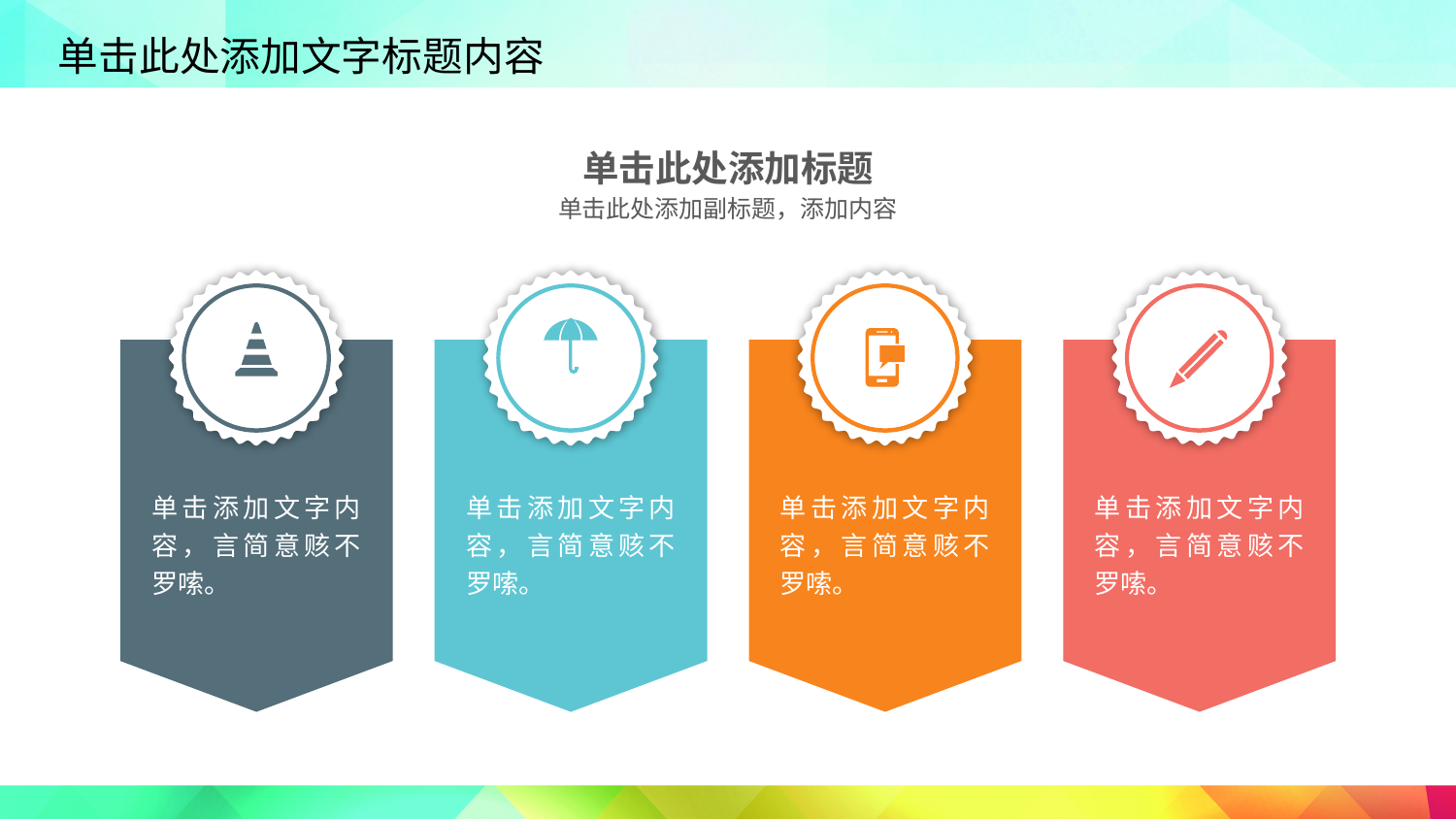

单击此处添加标题
单击此处添加副标题，添加内容

单击添加文字内容，言简意赅不罗嗦。

单击添加文字内容，言简意赅不罗嗦。

单击添加文字内容，言简意赅不罗嗦。

单击添加文字内容，言简意赅不罗嗦。